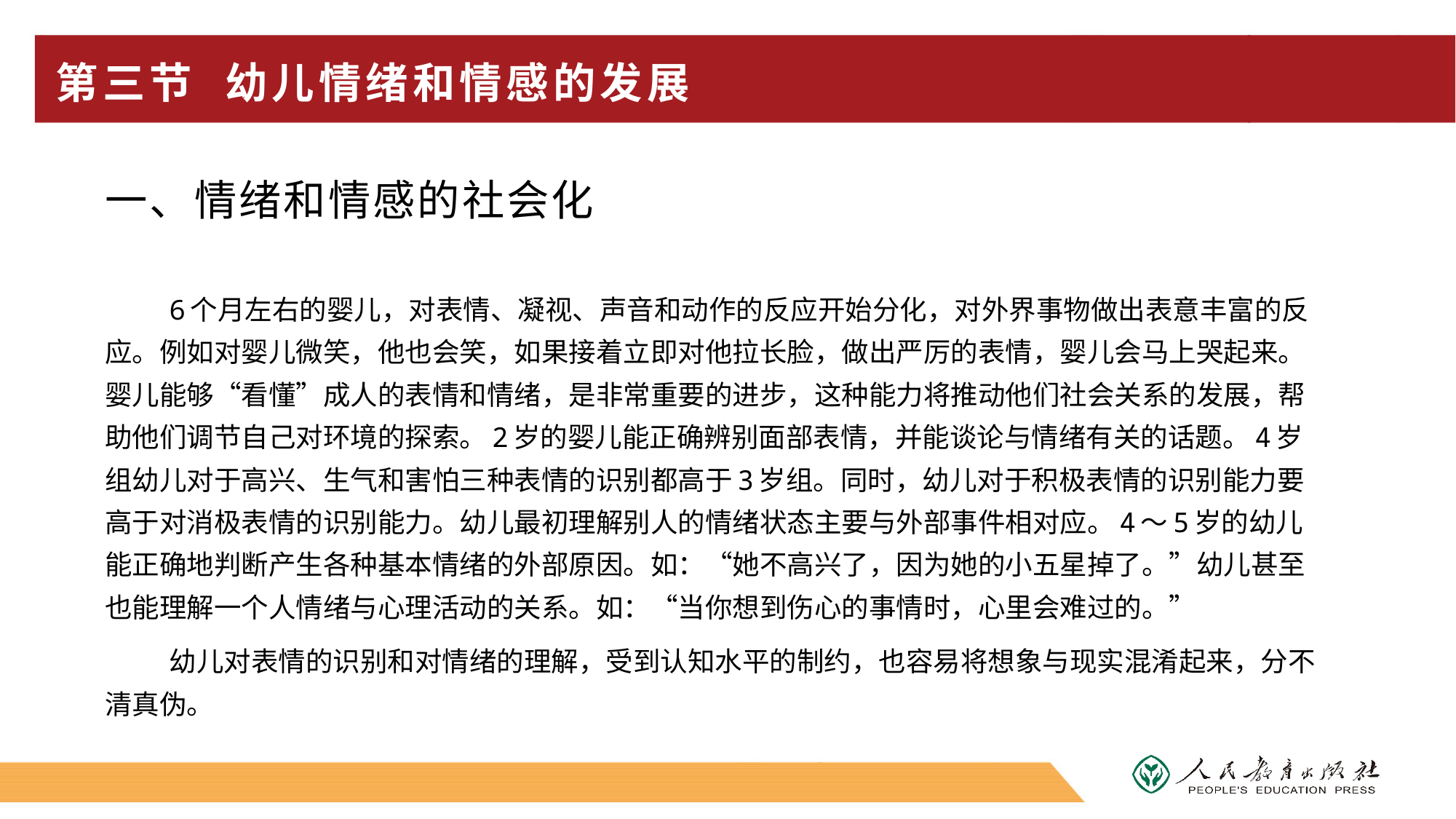

# 第三节  幼儿情绪和情感的发展
一、情绪和情感的社会化
6个月左右的婴儿，对表情、凝视、声音和动作的反应开始分化，对外界事物做出表意丰富的反应。例如对婴儿微笑，他也会笑，如果接着立即对他拉长脸，做出严厉的表情，婴儿会马上哭起来。婴儿能够“看懂”成人的表情和情绪，是非常重要的进步，这种能力将推动他们社会关系的发展，帮助他们调节自己对环境的探索。2岁的婴儿能正确辨别面部表情，并能谈论与情绪有关的话题。4岁组幼儿对于高兴、生气和害怕三种表情的识别都高于3岁组。同时，幼儿对于积极表情的识别能力要高于对消极表情的识别能力。幼儿最初理解别人的情绪状态主要与外部事件相对应。4～5岁的幼儿能正确地判断产生各种基本情绪的外部原因。如：“她不高兴了，因为她的小五星掉了。”幼儿甚至也能理解一个人情绪与心理活动的关系。如：“当你想到伤心的事情时，心里会难过的。”
幼儿对表情的识别和对情绪的理解，受到认知水平的制约，也容易将想象与现实混淆起来，分不清真伪。